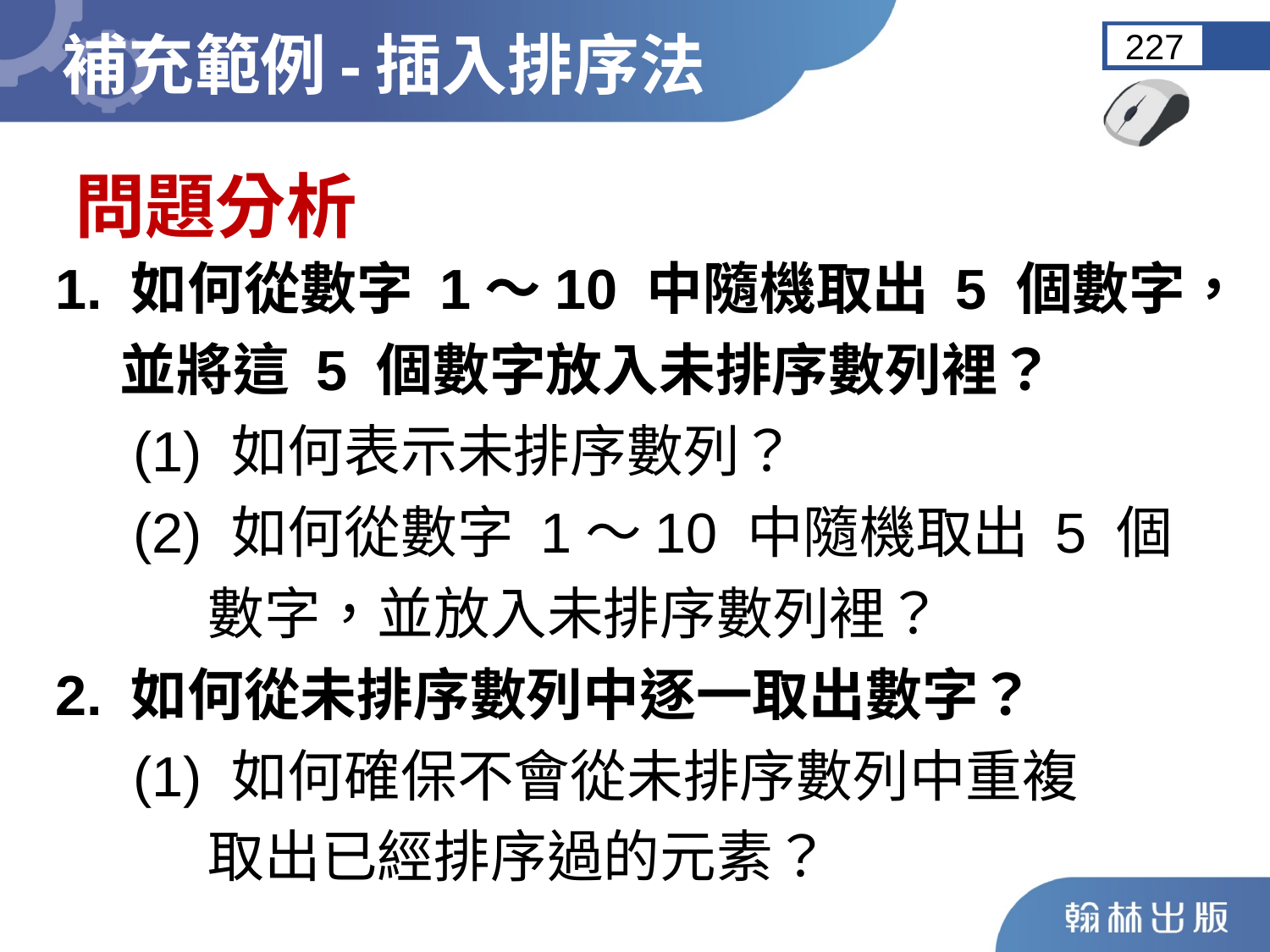

補充範例-插入排序法

227
問題分析
1. 如何從數字 1～10 中隨機取出 5 個數字，
    並將這 5 個數字放入未排序數列裡？
     (1) 如何表示未排序數列？
     (2) 如何從數字 1～10 中隨機取出 5 個
           數字，並放入未排序數列裡？
2. 如何從未排序數列中逐一取出數字？
     (1) 如何確保不會從未排序數列中重複
           取出已經排序過的元素？